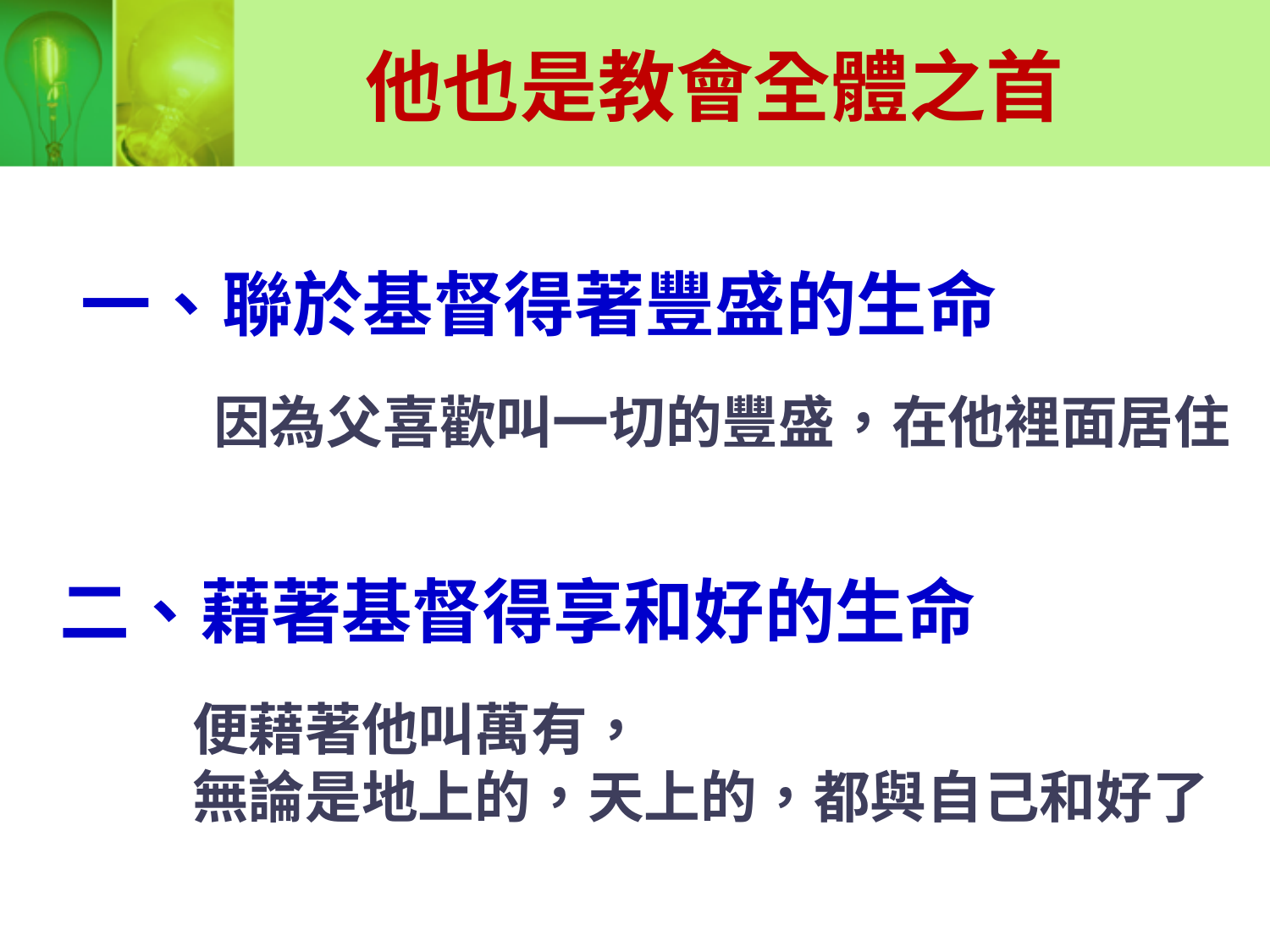

他也是教會全體之首
一、聯於基督得著豐盛的生命
因為父喜歡叫一切的豐盛，在他裡面居住
二、藉著基督得享和好的生命
便藉著他叫萬有，
無論是地上的，天上的，都與自己和好了